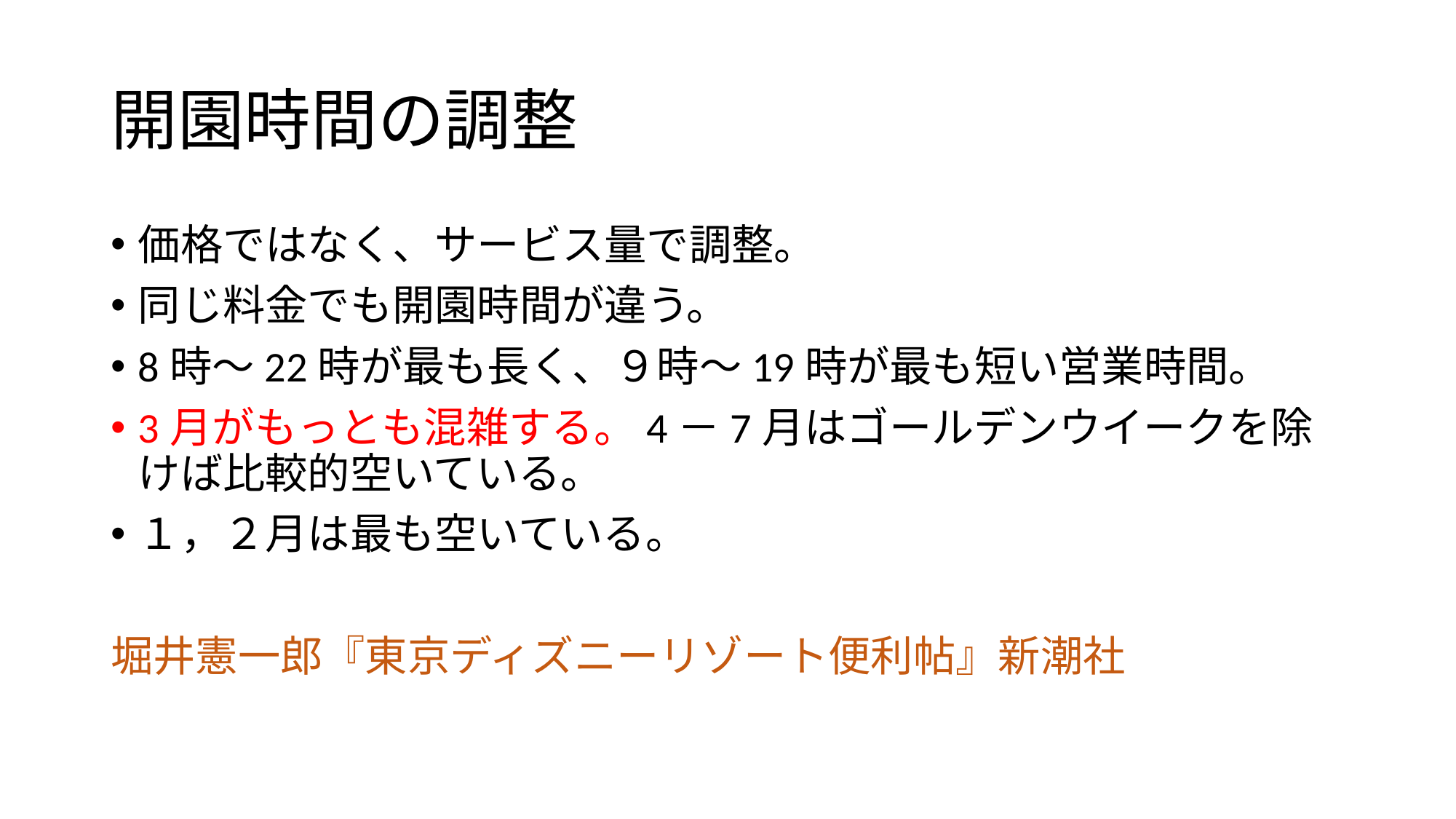

# 開園時間の調整
価格ではなく、サービス量で調整。
同じ料金でも開園時間が違う。
8時～22時が最も長く、９時～19時が最も短い営業時間。
3月がもっとも混雑する。4－7月はゴールデンウイークを除けば比較的空いている。
１，２月は最も空いている。

堀井憲一郎『東京ディズニーリゾート便利帖』新潮社